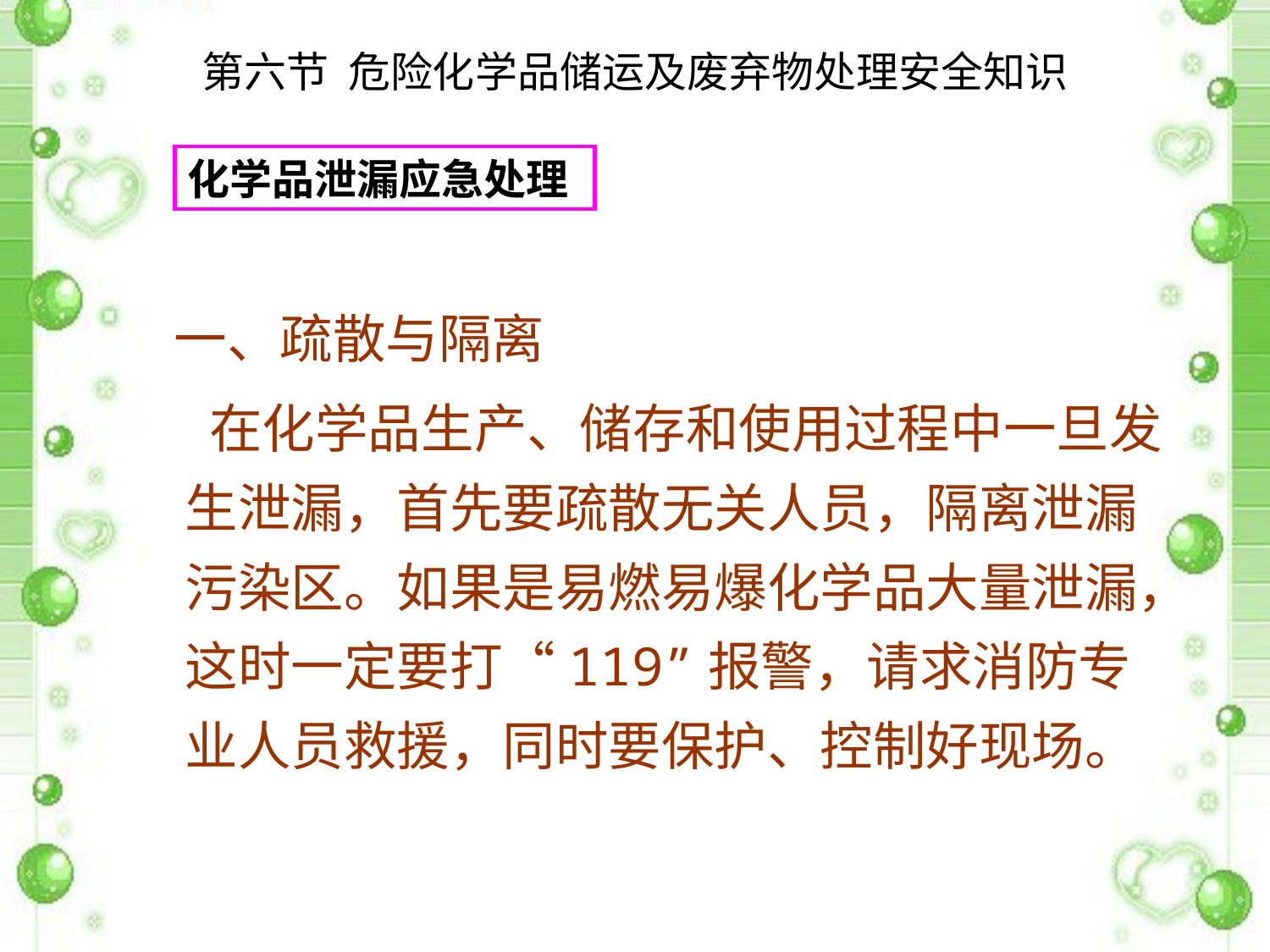

第六节  危险化学品储运及废弃物处理安全知识
化学品泄漏应急处理
  一、疏散与隔离
     在化学品生产、储存和使用过程中一旦发生泄漏，首先要疏散无关人员，隔离泄漏污染区。如果是易燃易爆化学品大量泄漏，这时一定要打“119”报警，请求消防专业人员救援，同时要保护、控制好现场。